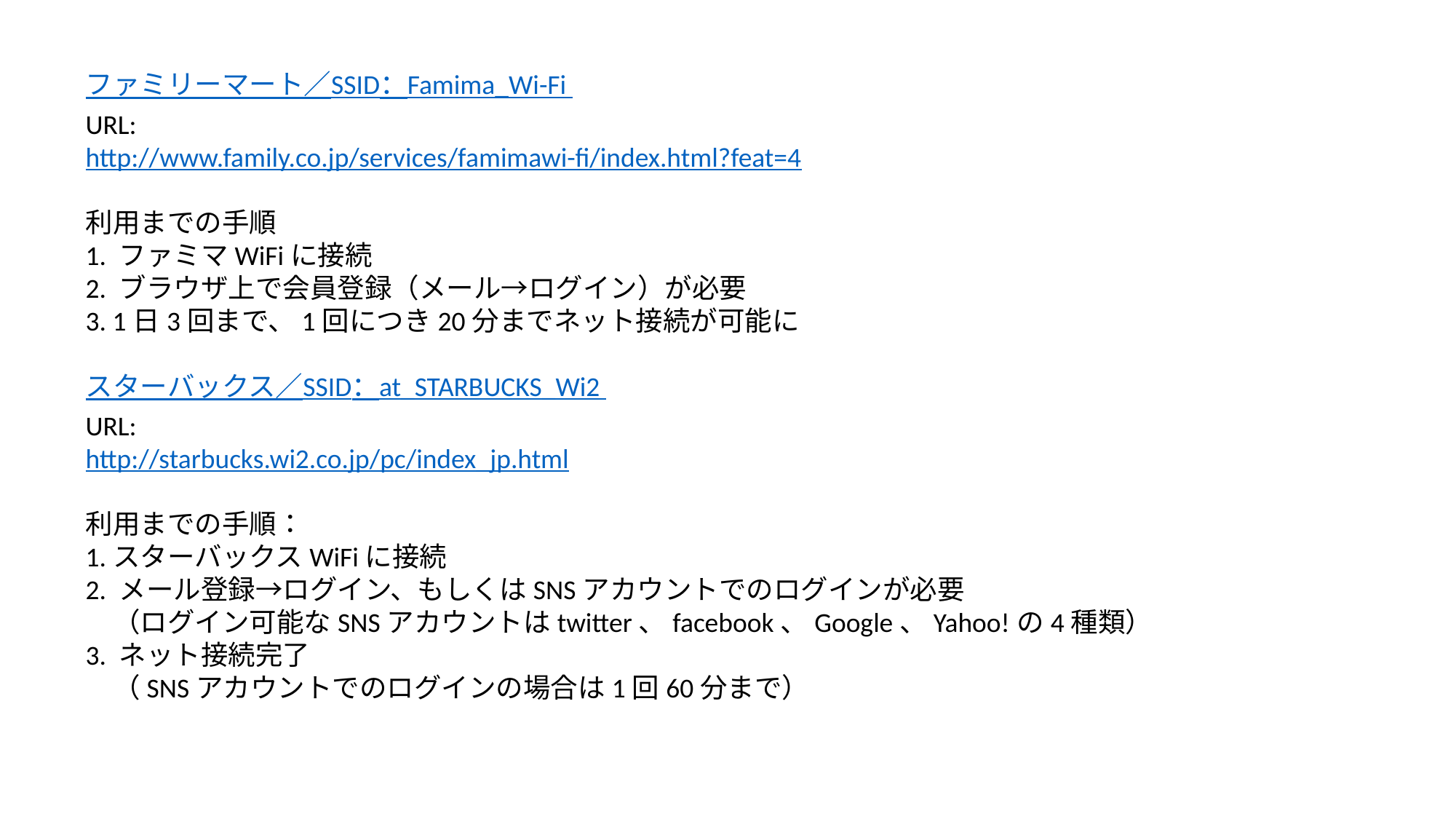

ファミリーマート／SSID：Famima_Wi-Fi
URL:
http://www.family.co.jp/services/famimawi-fi/index.html?feat=4
利用までの手順
1. ファミマWiFiに接続
2. ブラウザ上で会員登録（メール→ログイン）が必要
3. 1日3回まで、1回につき20分までネット接続が可能に

スターバックス／SSID：at_STARBUCKS_Wi2
URL:
http://starbucks.wi2.co.jp/pc/index_jp.html
利用までの手順：
1.スターバックスWiFiに接続
2. メール登録→ログイン、もしくはSNSアカウントでのログインが必要
　（ログイン可能なSNSアカウントはtwitter、facebook、Google、Yahoo!の4種類）
3. ネット接続完了
　（SNSアカウントでのログインの場合は1回60分まで）